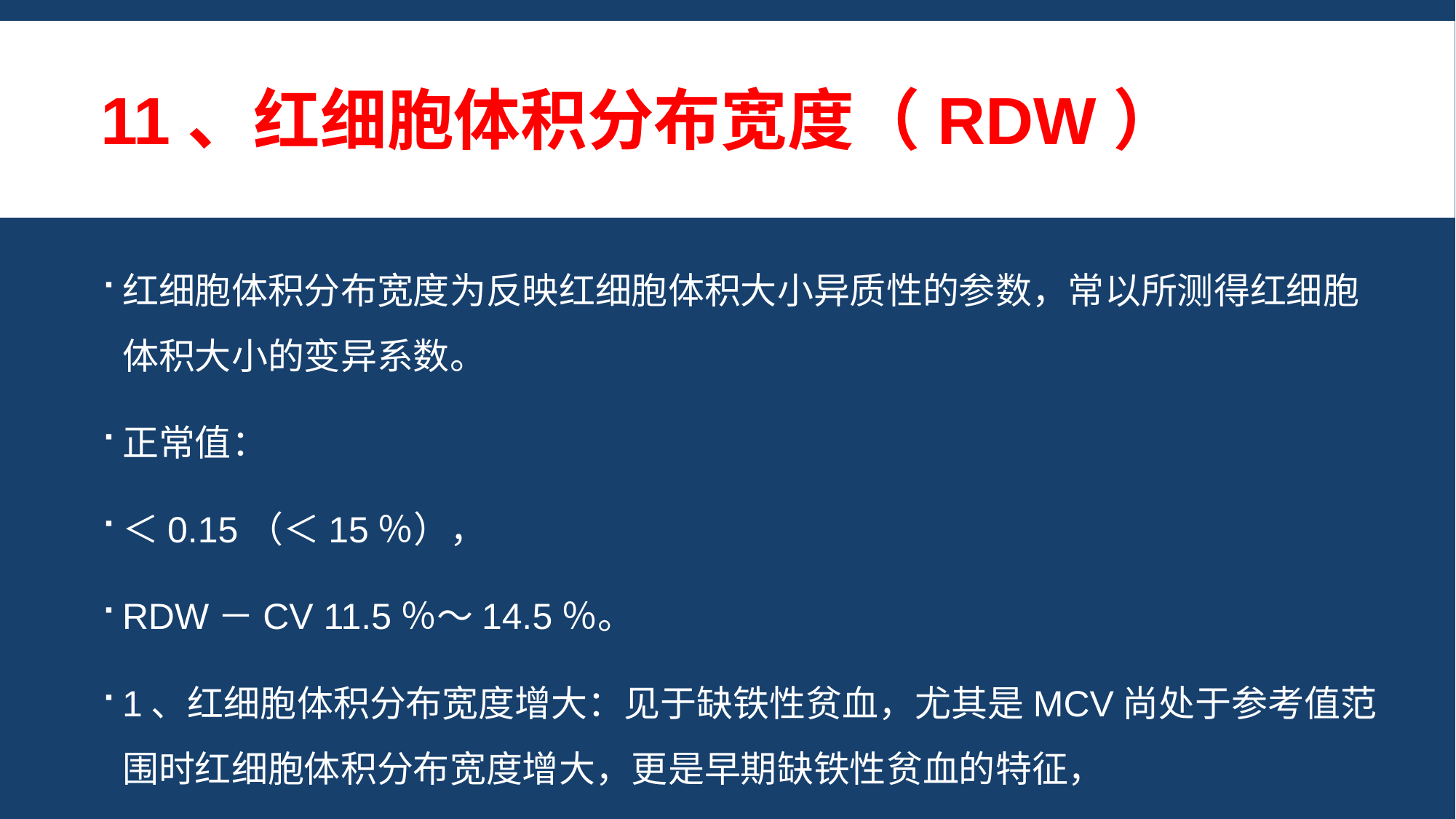

# 11、红细胞体积分布宽度（RDW）
红细胞体积分布宽度为反映红细胞体积大小异质性的参数，常以所测得红细胞体积大小的变异系数。
正常值：
＜0.15（＜15％），
RDW－CV 11.5％～14.5％。
1、红细胞体积分布宽度增大：见于缺铁性贫血，尤其是MCV尚处于参考值范围时红细胞体积分布宽度增大，更是早期缺铁性贫血的特征，